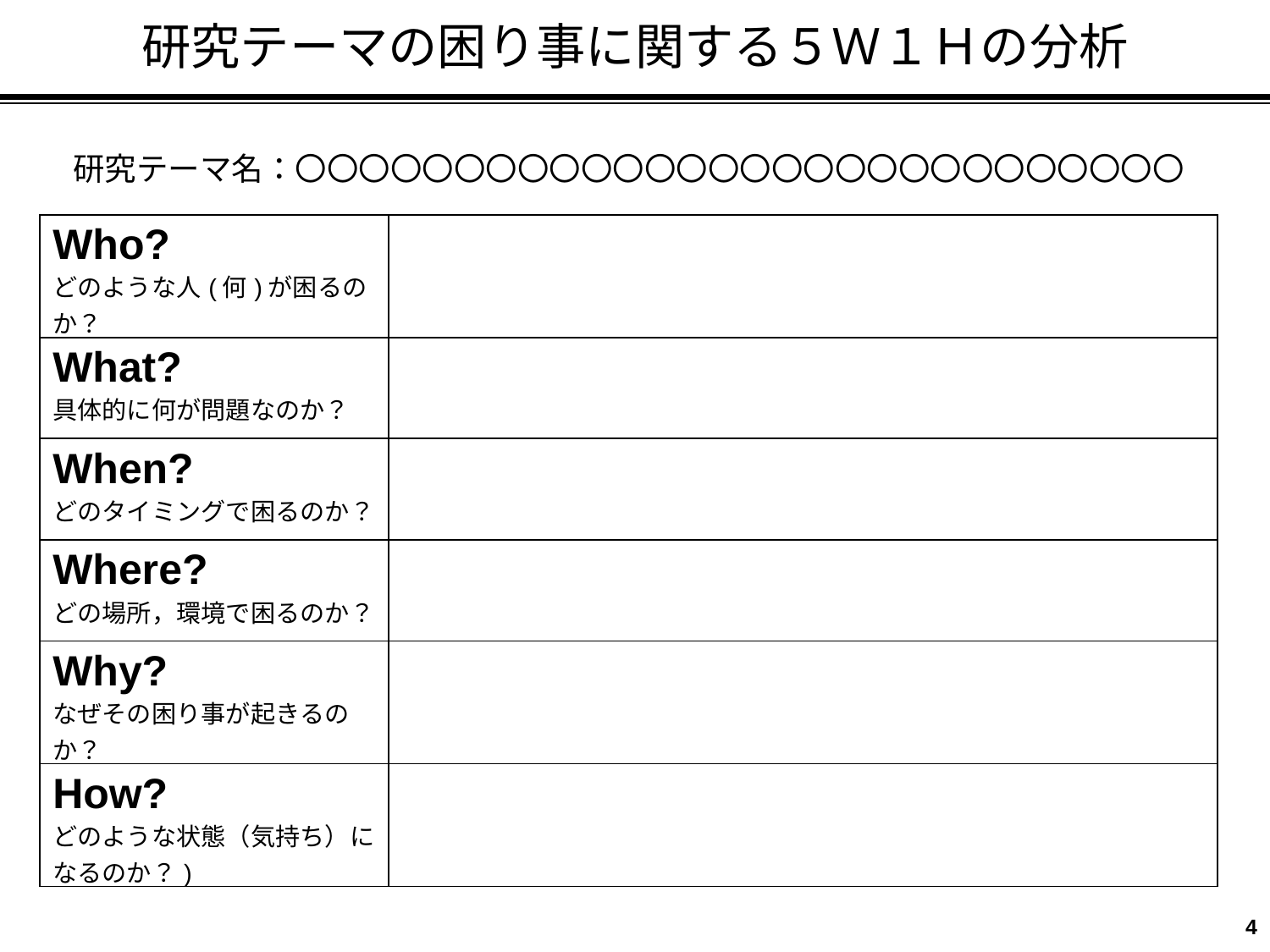

# 研究テーマの困り事に関する５Ｗ１Ｈの分析
研究テーマ名：〇〇〇〇〇〇〇〇〇〇〇〇〇〇〇〇〇〇〇〇〇〇〇〇〇〇〇〇
| Who? どのような人(何)が困るのか？ |  |
| --- | --- |
| What? 具体的に何が問題なのか？ |  |
| When? どのタイミングで困るのか？ |  |
| Where? どの場所，環境で困るのか？ |  |
| Why? なぜその困り事が起きるのか？ |  |
| How? どのような状態（気持ち）になるのか？) |  |
4